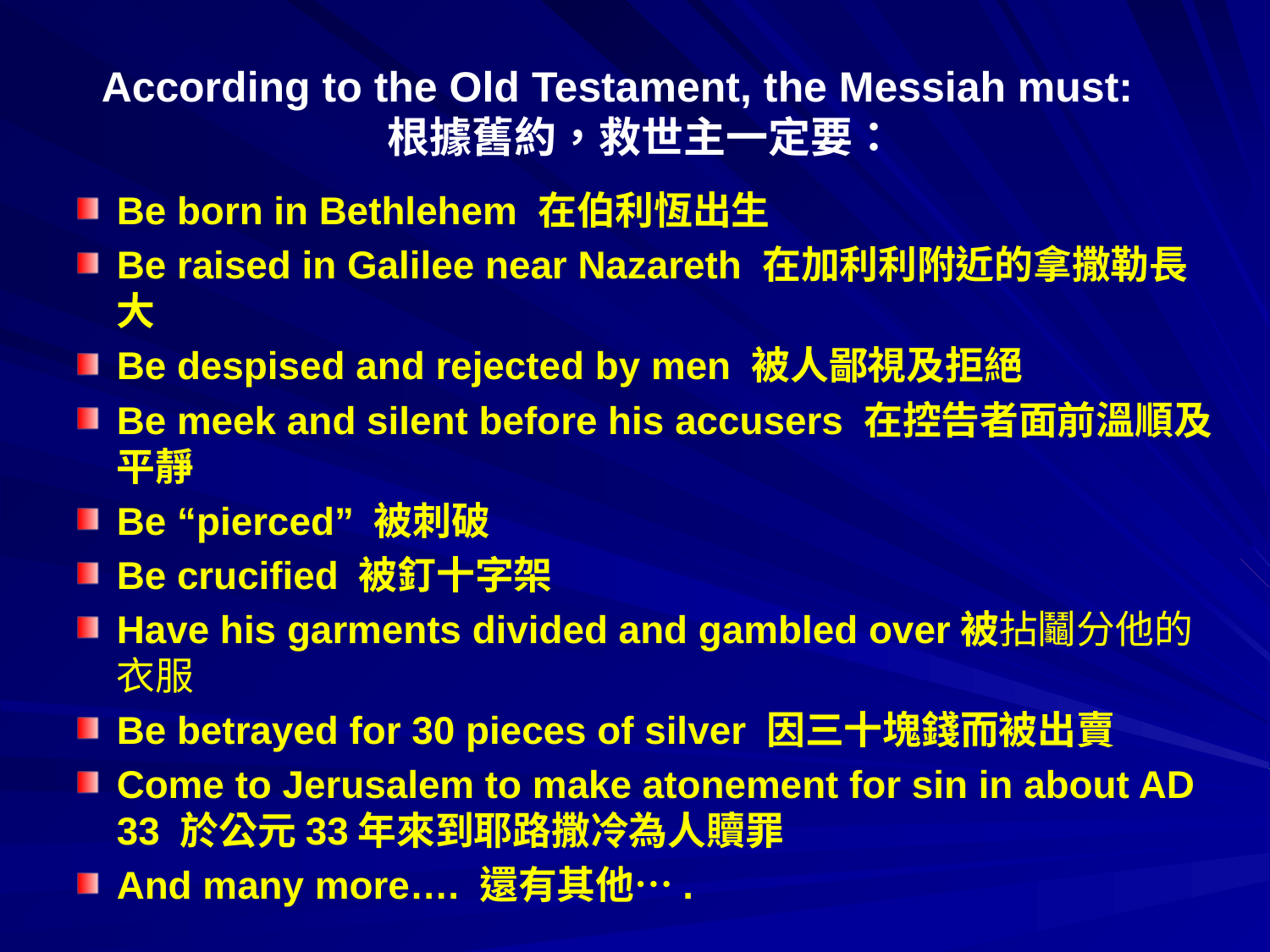

According to the Old Testament, the Messiah must:     根據舊約，救世主一定要：
Be born in Bethlehem 在伯利恆出生
Be raised in Galilee near Nazareth 在加利利附近的拿撒勒長大
Be despised and rejected by men 被人鄙視及拒絕
Be meek and silent before his accusers 在控告者面前溫順及平靜
Be “pierced” 被刺破
Be crucified 被釘十字架
Have his garments divided and gambled over被拈鬮分他的衣服
Be betrayed for 30 pieces of silver 因三十塊錢而被出賣
Come to Jerusalem to make atonement for sin in about AD 33 於公元33年來到耶路撒冷為人贖罪
And many more…. 還有其他….